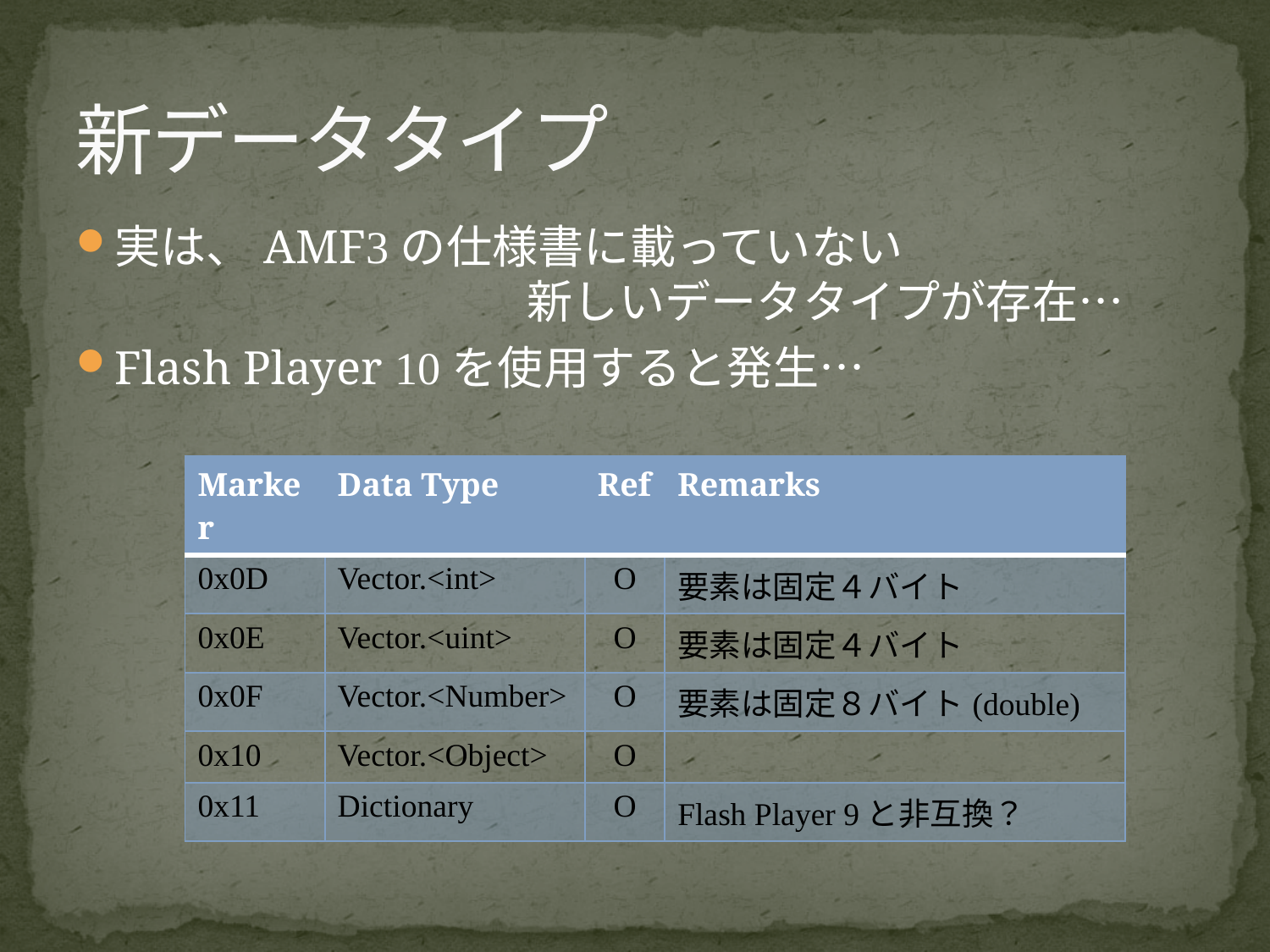

# 新データタイプ
実は、AMF3の仕様書に載っていない
　　　　　　　　　新しいデータタイプが存在…
Flash Player 10を使用すると発生…

| Marker | Data Type | Ref | Remarks |
| --- | --- | --- | --- |
| 0x0D | Vector.<int> | O | 要素は固定４バイト |
| 0x0E | Vector.<uint> | O | 要素は固定４バイト |
| 0x0F | Vector.<Number> | O | 要素は固定８バイト(double) |
| 0x10 | Vector.<Object> | O |  |
| 0x11 | Dictionary | O | Flash Player 9と非互換？ |